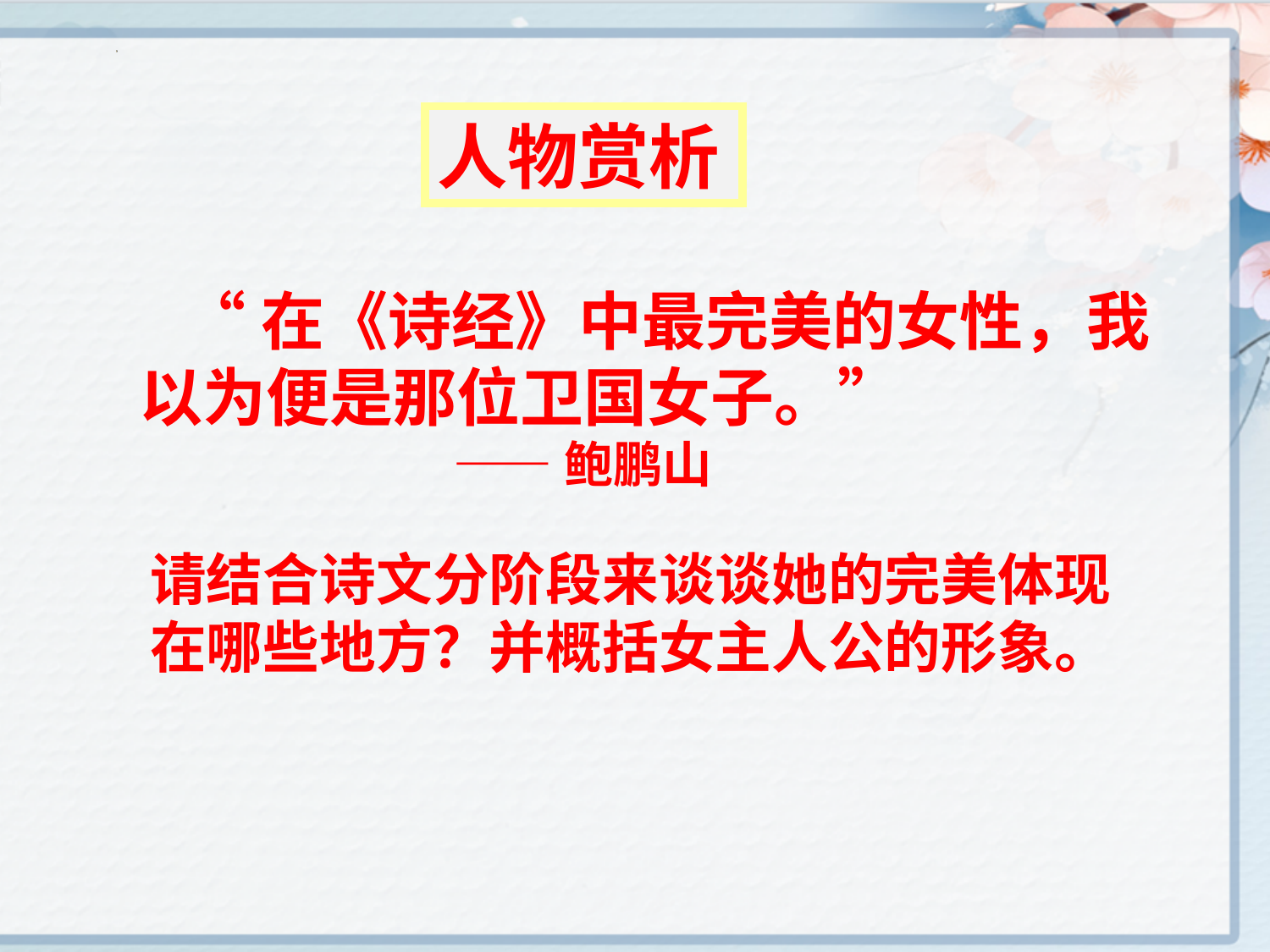

人物赏析
   “在《诗经》中最完美的女性，我以为便是那位卫国女子。”
                            ——鲍鹏山
请结合诗文分阶段来谈谈她的完美体现在哪些地方？并概括女主人公的形象。